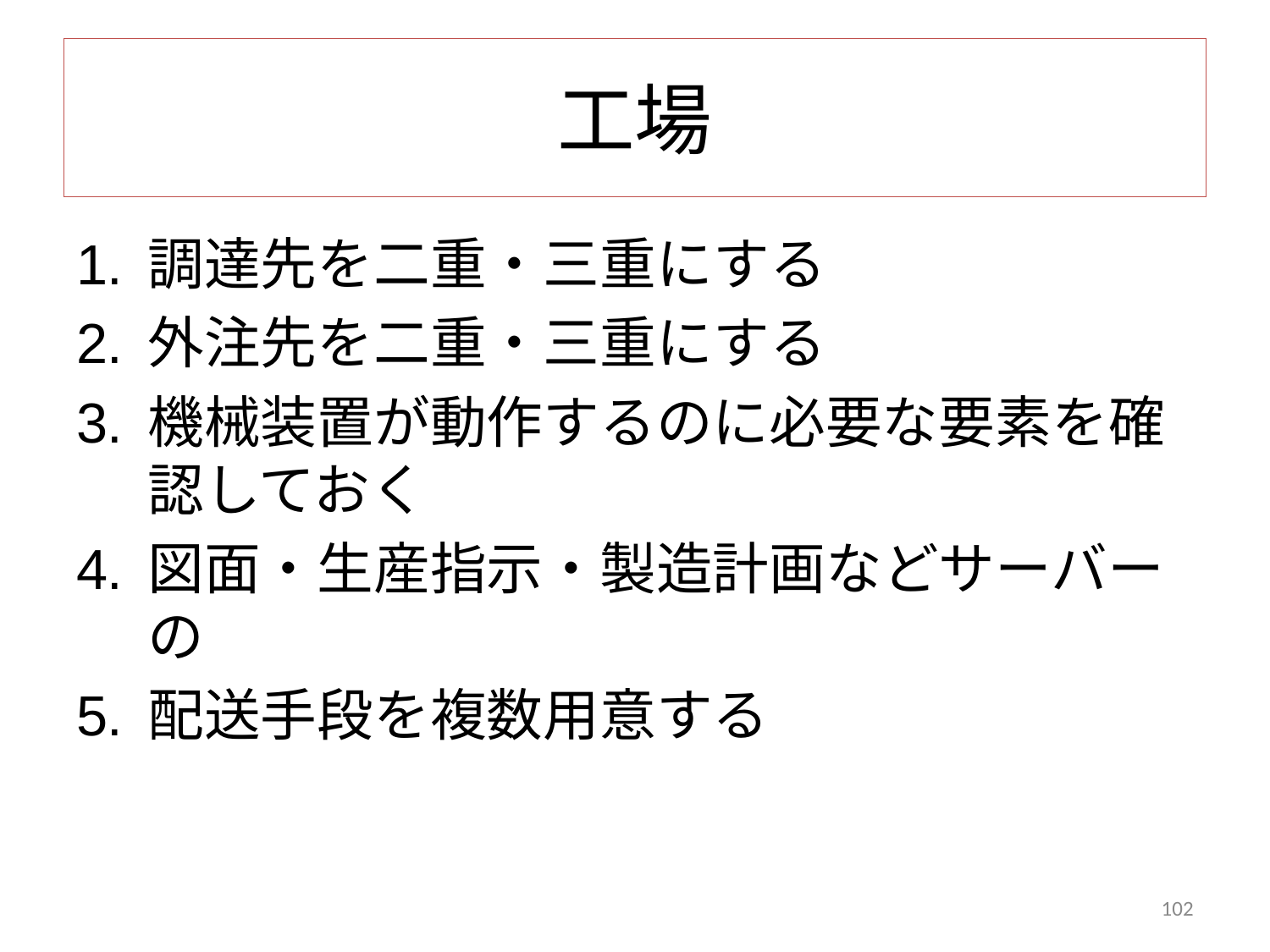

# 工場
調達先を二重・三重にする
外注先を二重・三重にする
機械装置が動作するのに必要な要素を確認しておく
図面・生産指示・製造計画などサーバーの
配送手段を複数用意する

102